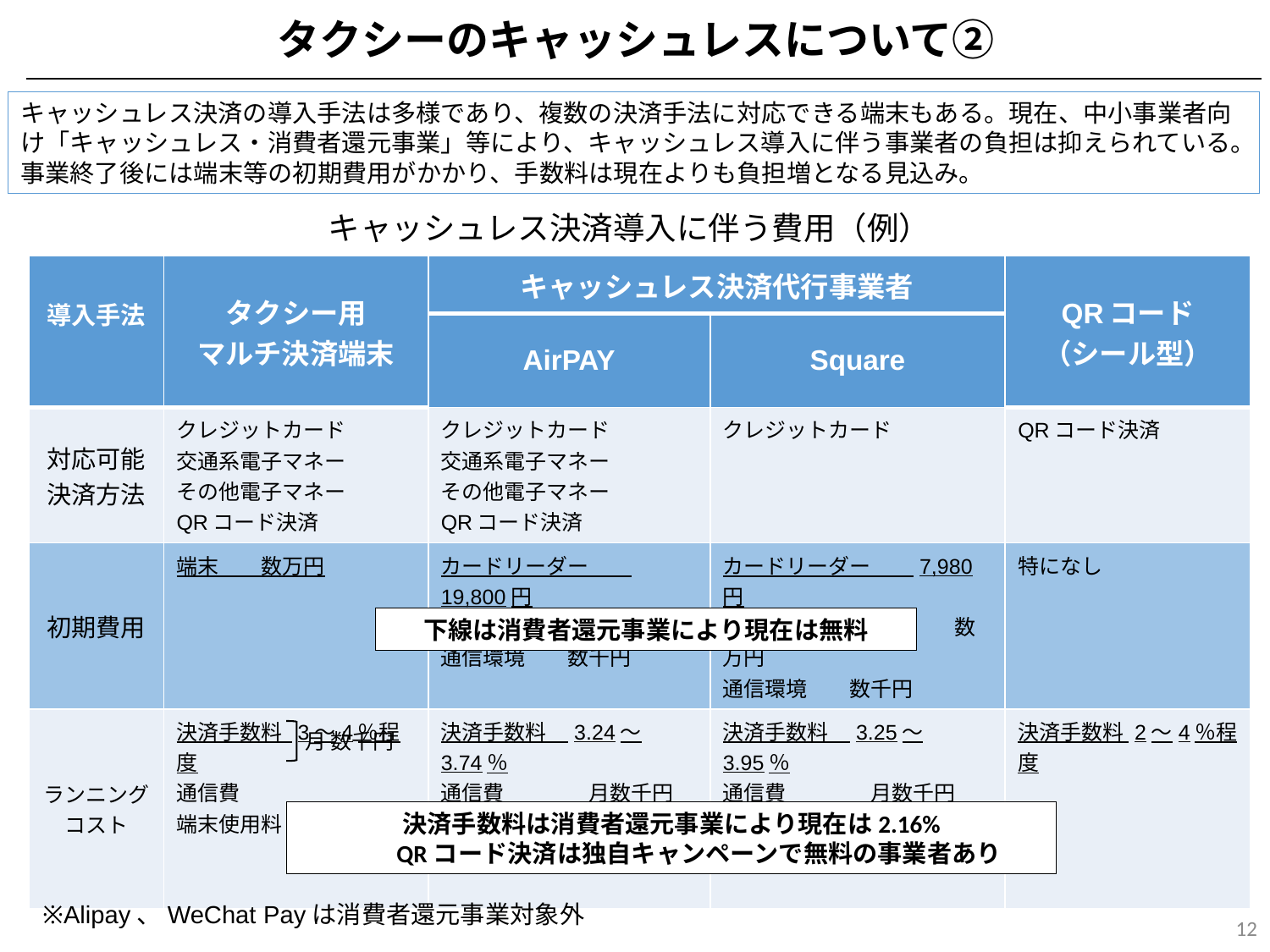

タクシーのキャッシュレスについて②
キャッシュレス決済の導入手法は多様であり、複数の決済手法に対応できる端末もある。現在、中小事業者向け「キャッシュレス・消費者還元事業」等により、キャッシュレス導入に伴う事業者の負担は抑えられている。事業終了後には端末等の初期費用がかかり、手数料は現在よりも負担増となる見込み。
キャッシュレス決済導入に伴う費用（例）
| 導入手法 | タクシー用 マルチ決済端末 | キャッシュレス決済代行事業者 |  | QRコード （シール型） |
| --- | --- | --- | --- | --- |
|  |  | AirPAY | Square |  |
| 対応可能 決済方法 | クレジットカード 交通系電子マネー その他電子マネー QRコード決済 | クレジットカード 交通系電子マネー その他電子マネー QRコード決済 | クレジットカード | QRコード決済 |
| 初期費用 | 端末　　数万円 | カードリーダー　　19,800円 iPhone、iPad　　数万円 通信環境　　数千円 | カードリーダー　　7,980円 スマホ、タブレット　　数万円 通信環境　　数千円 | 特になし |
| ランニング コスト | 決済手数料 3～4％程度 通信費 端末使用料 | 決済手数料　3.24～3.74％ 通信費　　　　月数千円 端末使用料　　　無料 | 決済手数料　3.25～3.95％ 通信費　　　　月数千円 端末使用料　　　無料 | 決済手数料 2～4％程度 |
下線は消費者還元事業により現在は無料

月 数千円
決済手数料は消費者還元事業により現在は2.16%
　　QRコード決済は独自キャンペーンで無料の事業者あり
※Alipay、WeChat Payは消費者還元事業対象外
12